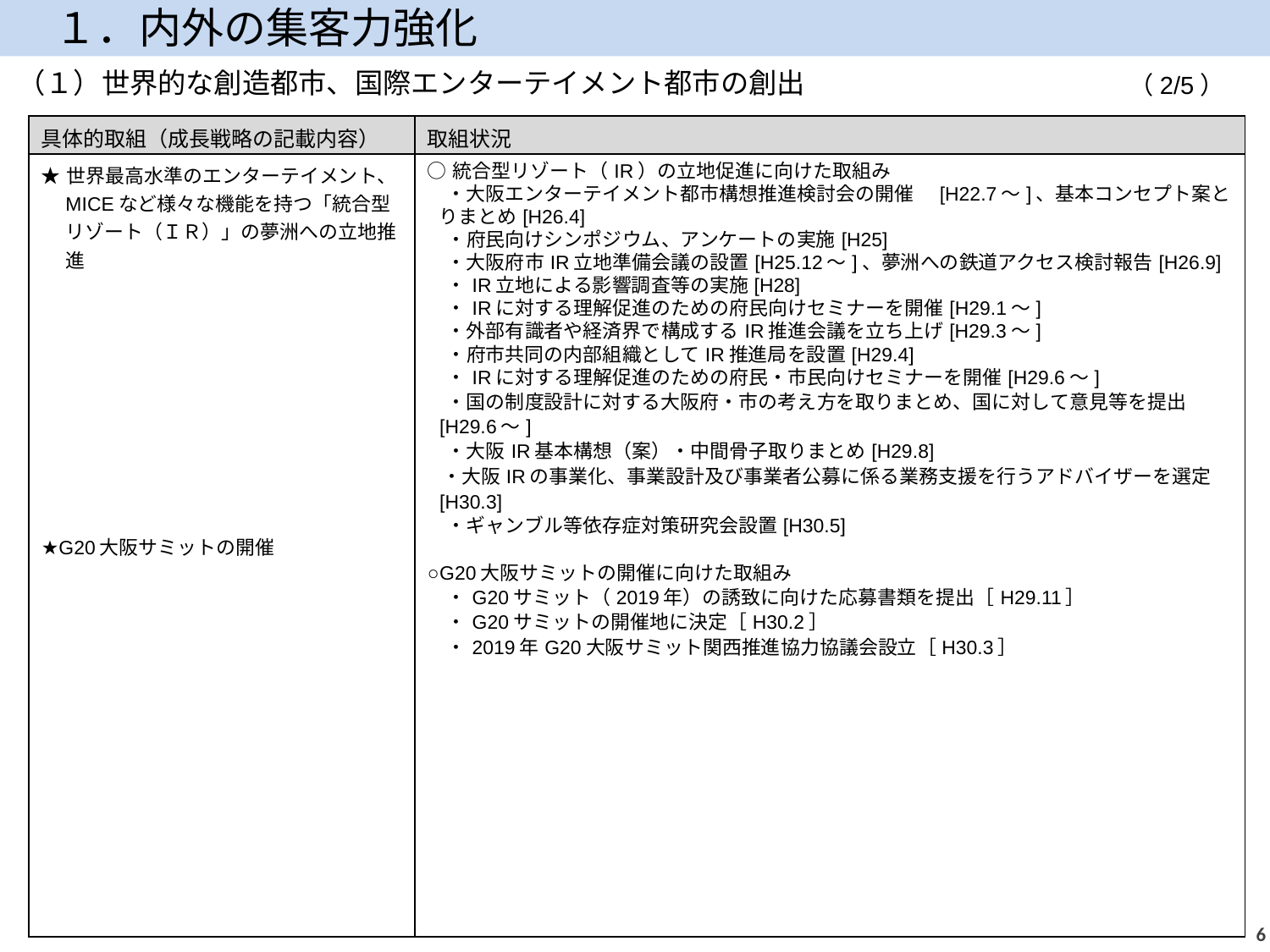

１．内外の集客力強化
（１）世界的な創造都市、国際エンターテイメント都市の創出
（2/5）
| 具体的取組（成長戦略の記載内容） | 取組状況 |
| --- | --- |
| ★世界最高水準のエンターテイメント、MICEなど様々な機能を持つ「統合型リゾート（ＩＲ）」の夢洲への立地推進 ★G20大阪サミットの開催 | ○統合型リゾート（IR）の立地促進に向けた取組み 　・大阪エンターテイメント都市構想推進検討会の開催　[H22.7～]、基本コンセプト案とりまとめ[H26.4] 　・府民向けシンポジウム、アンケートの実施[H25] 　・大阪府市IR立地準備会議の設置[H25.12～]、夢洲への鉄道アクセス検討報告[H26.9] 　・IR立地による影響調査等の実施[H28] 　・IRに対する理解促進のための府民向けセミナーを開催[H29.1～] 　・外部有識者や経済界で構成するIR推進会議を立ち上げ[H29.3～] 　・府市共同の内部組織としてIR推進局を設置[H29.4] 　・IRに対する理解促進のための府民・市民向けセミナーを開催[H29.6～] 　・国の制度設計に対する大阪府・市の考え方を取りまとめ、国に対して意見等を提出[H29.6～] 　・大阪IR基本構想（案）・中間骨子取りまとめ[H29.8] ・大阪IRの事業化、事業設計及び事業者公募に係る業務支援を行うアドバイザーを選定[H30.3] 　・ギャンブル等依存症対策研究会設置[H30.5] ○G20大阪サミットの開催に向けた取組み 　・G20サミット（2019年）の誘致に向けた応募書類を提出［H29.11］ 　・G20サミットの開催地に決定［H30.2］ 　・2019年G20大阪サミット関西推進協力協議会設立［H30.3］ |
6